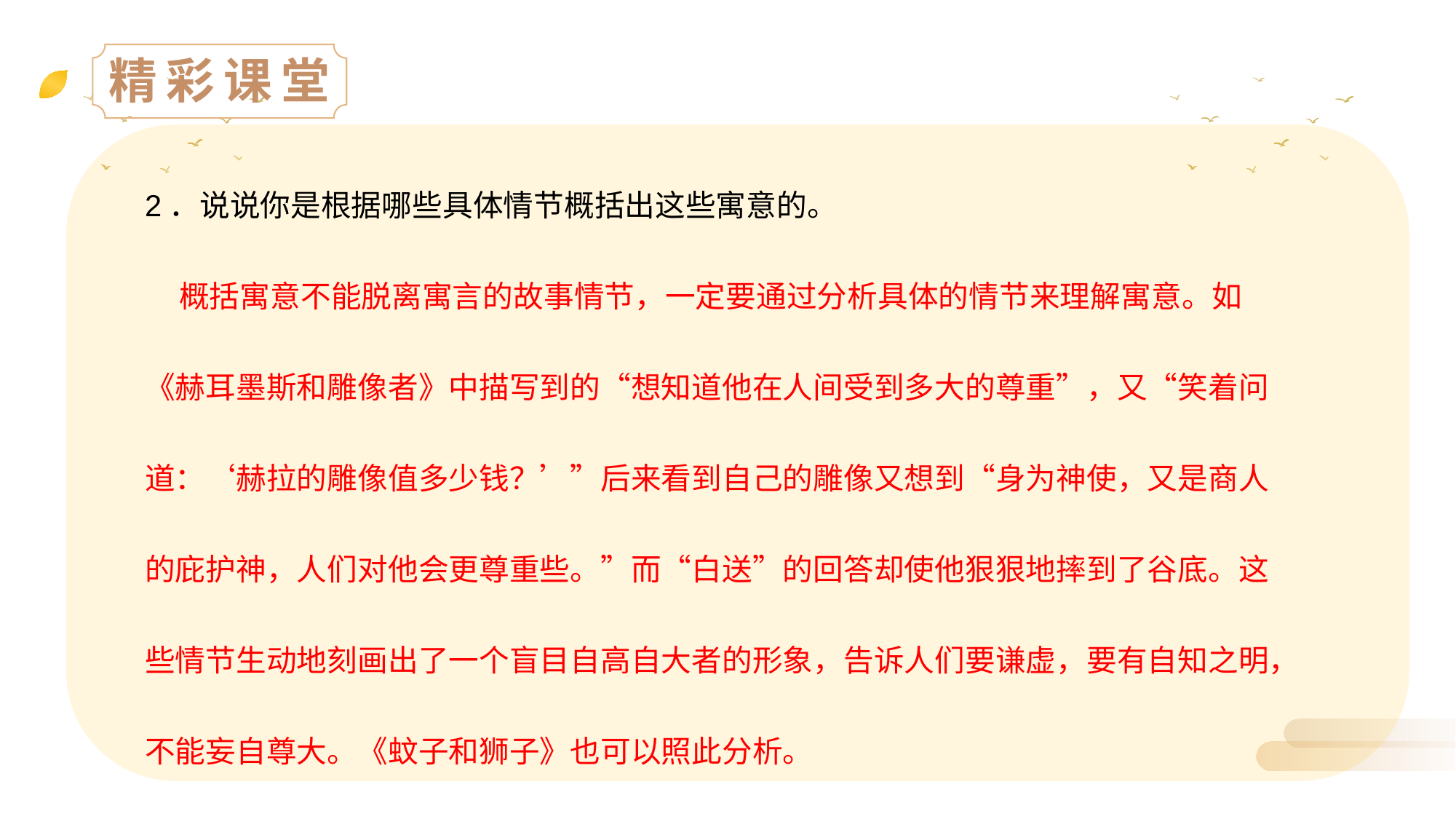

精彩课堂
2．说说你是根据哪些具体情节概括出这些寓意的。
    概括寓意不能脱离寓言的故事情节，一定要通过分析具体的情节来理解寓意。如《赫耳墨斯和雕像者》中描写到的“想知道他在人间受到多大的尊重”，又“笑着问道：‘赫拉的雕像值多少钱？’”后来看到自己的雕像又想到“身为神使，又是商人的庇护神，人们对他会更尊重些。”而“白送”的回答却使他狠狠地摔到了谷底。这些情节生动地刻画出了一个盲目自高自大者的形象，告诉人们要谦虚，要有自知之明，不能妄自尊大。《蚊子和狮子》也可以照此分析。